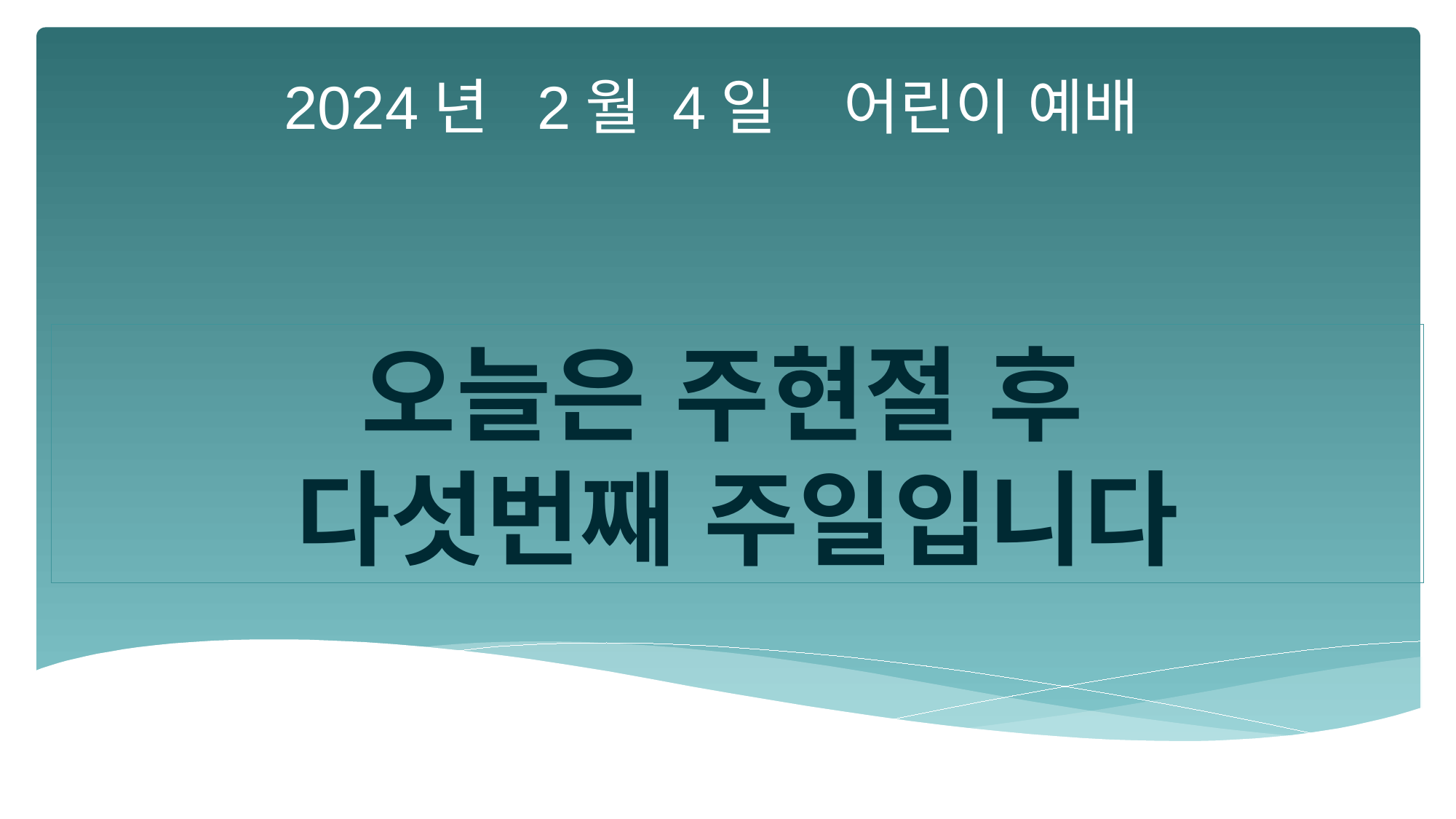

2024년  2월 4일    어린이 예배
오늘은 주현절 후
다섯번째 주일입니다